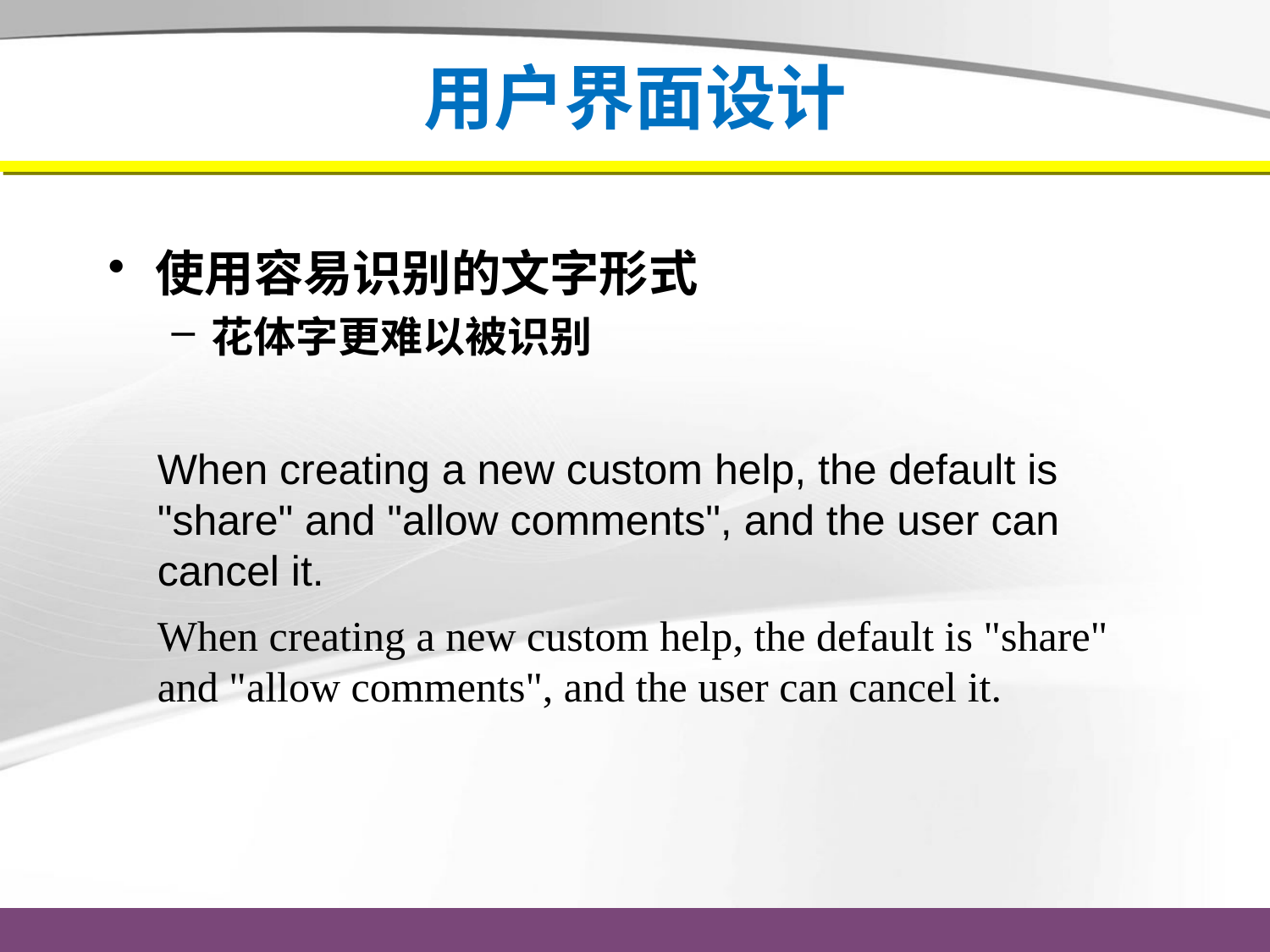

# 用户界面设计
使用容易识别的文字形式
花体字更难以被识别
When creating a new custom help, the default is "share" and "allow comments", and the user can cancel it.
When creating a new custom help, the default is "share" and "allow comments", and the user can cancel it.